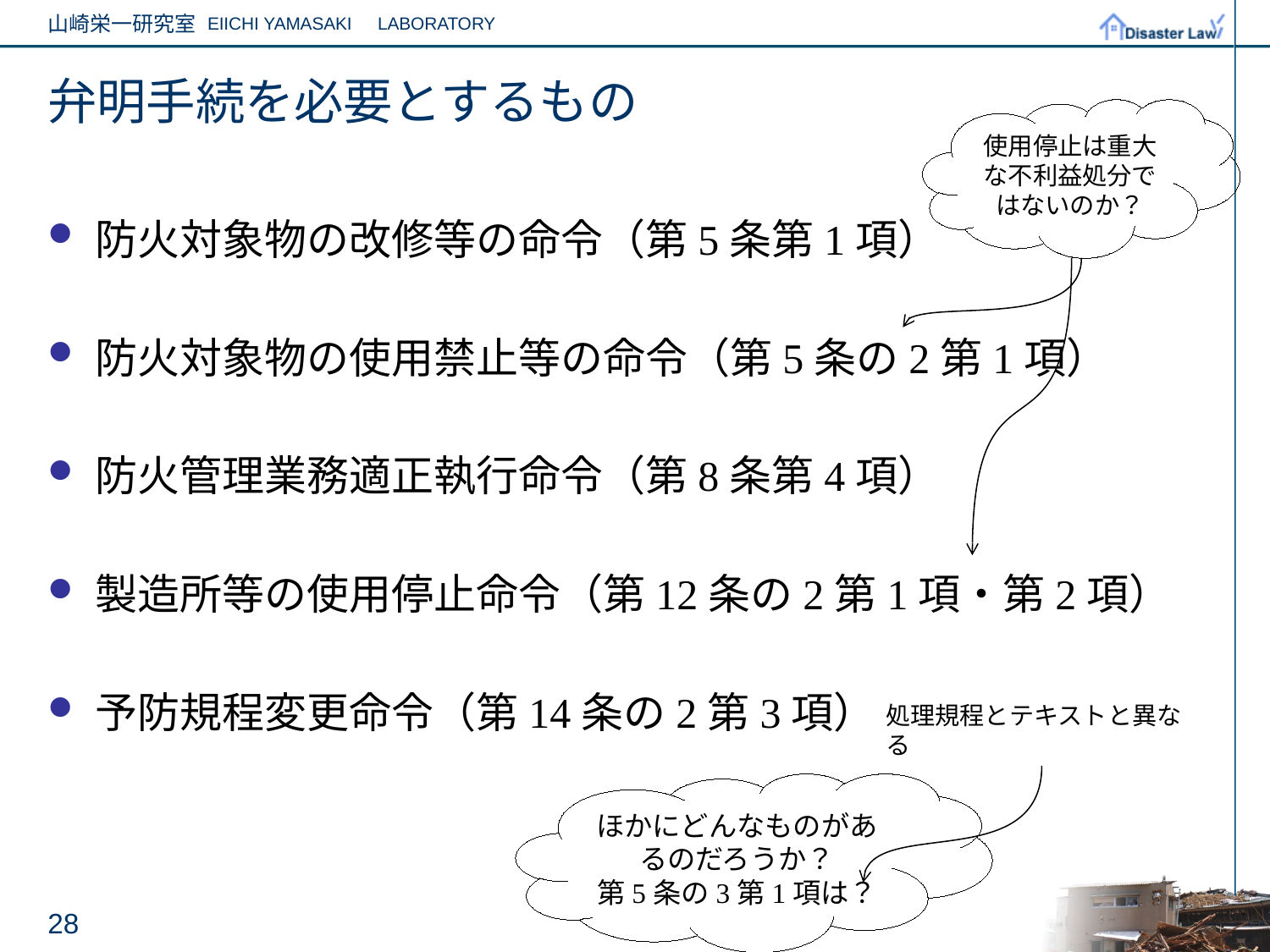

# 弁明手続を必要とするもの
使用停止は重大な不利益処分ではないのか？
防火対象物の改修等の命令（第5条第1項）

防火対象物の使用禁止等の命令（第5条の2第1項）

防火管理業務適正執行命令（第8条第4項）

製造所等の使用停止命令（第12条の2第1項・第2項）

予防規程変更命令（第14条の2第3項）
処理規程とテキストと異なる
ほかにどんなものがあるのだろうか？
第5条の3第1項は？
28